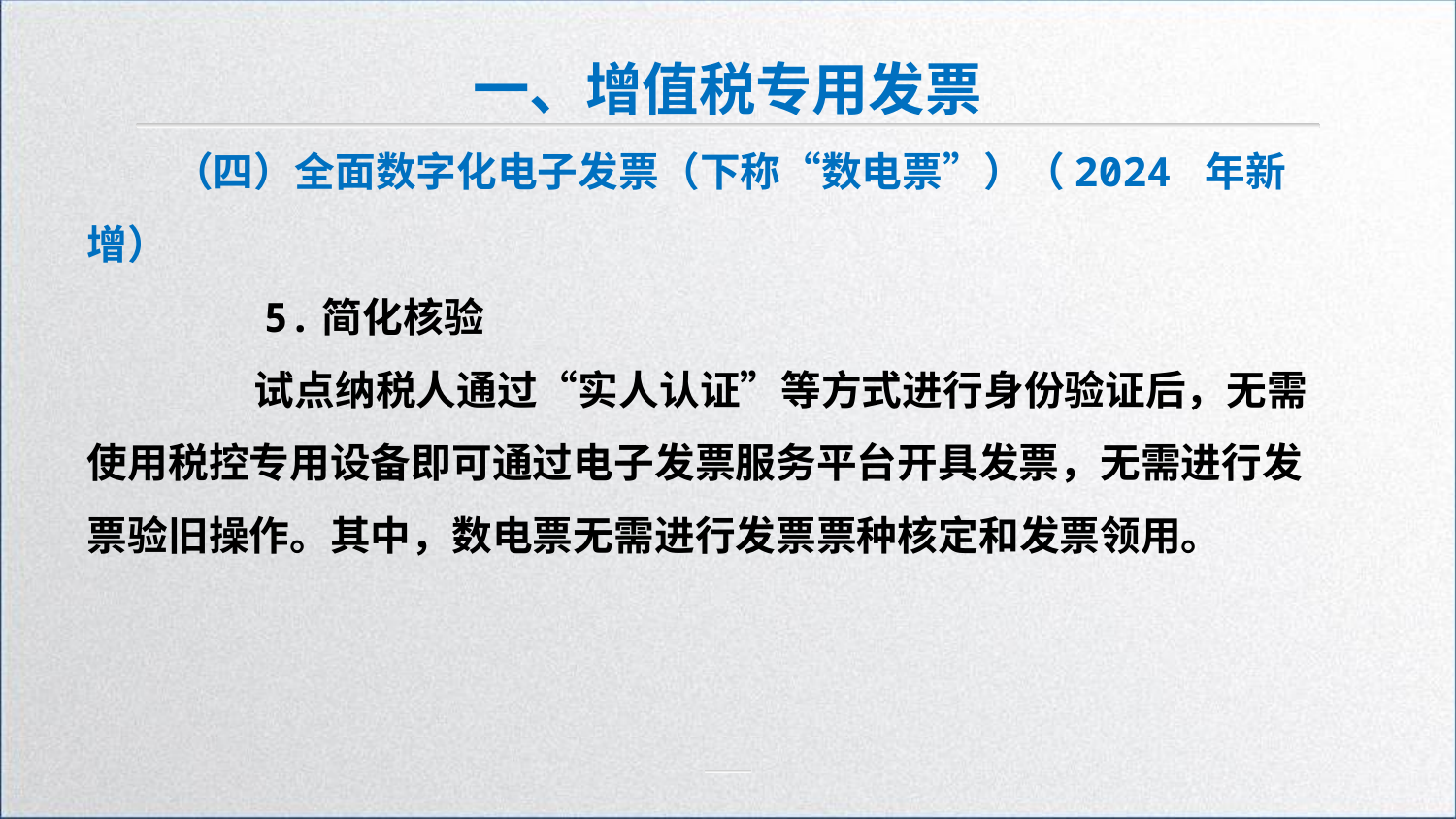

一、增值税专用发票
（四）全面数字化电子发票（下称“数电票”）（2024 年新增）
　　5.简化核验
　　试点纳税人通过“实人认证”等方式进行身份验证后，无需使用税控专用设备即可通过电子发票服务平台开具发票，无需进行发票验旧操作。其中，数电票无需进行发票票种核定和发票领用。